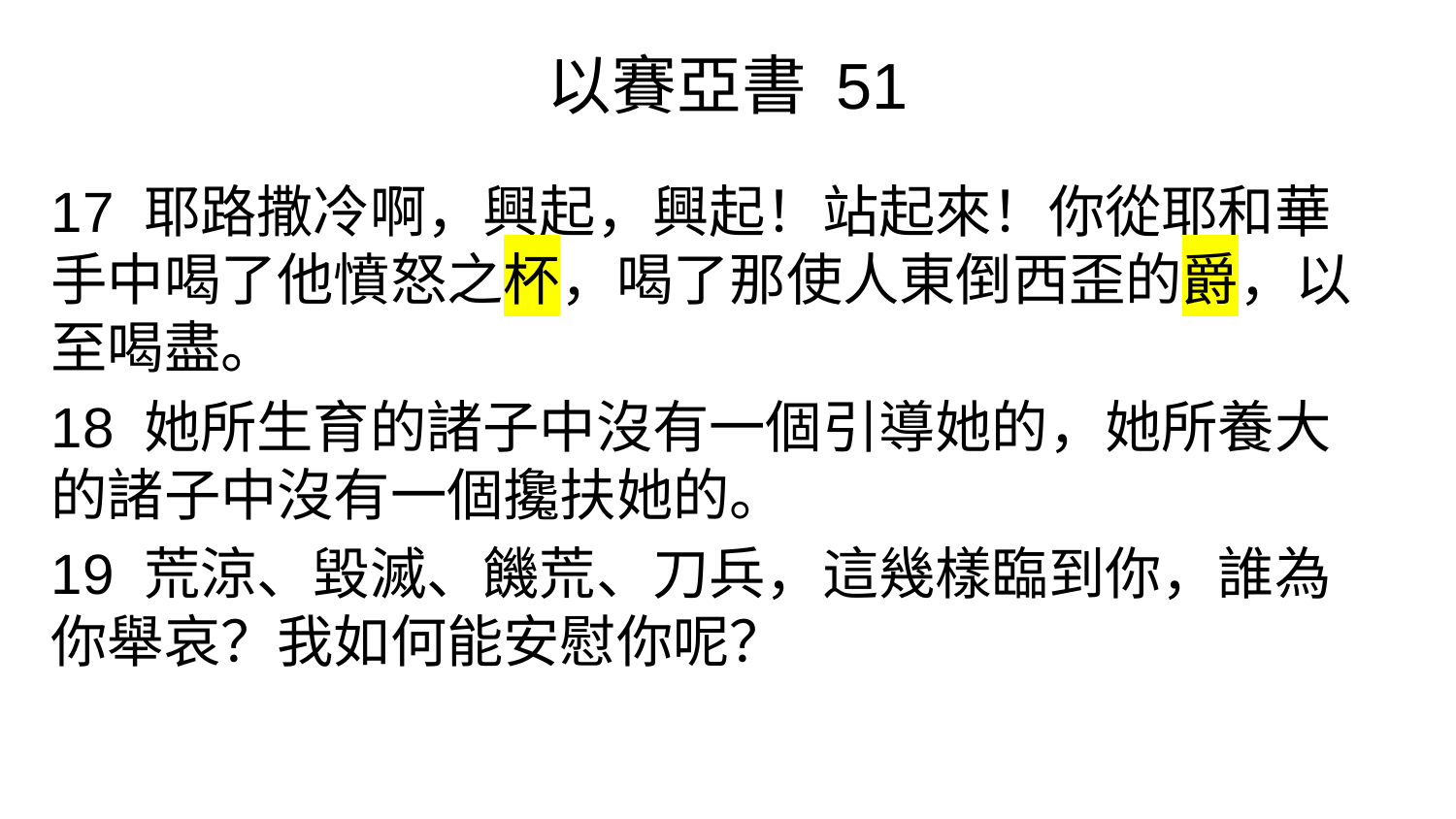

# 以賽亞書 51
17 耶路撒冷啊，興起，興起！站起來！你從耶和華手中喝了他憤怒之杯，喝了那使人東倒西歪的爵，以至喝盡。
18 她所生育的諸子中沒有一個引導她的，她所養大的諸子中沒有一個攙扶她的。
19 荒涼、毀滅、饑荒、刀兵，這幾樣臨到你，誰為你舉哀？我如何能安慰你呢？